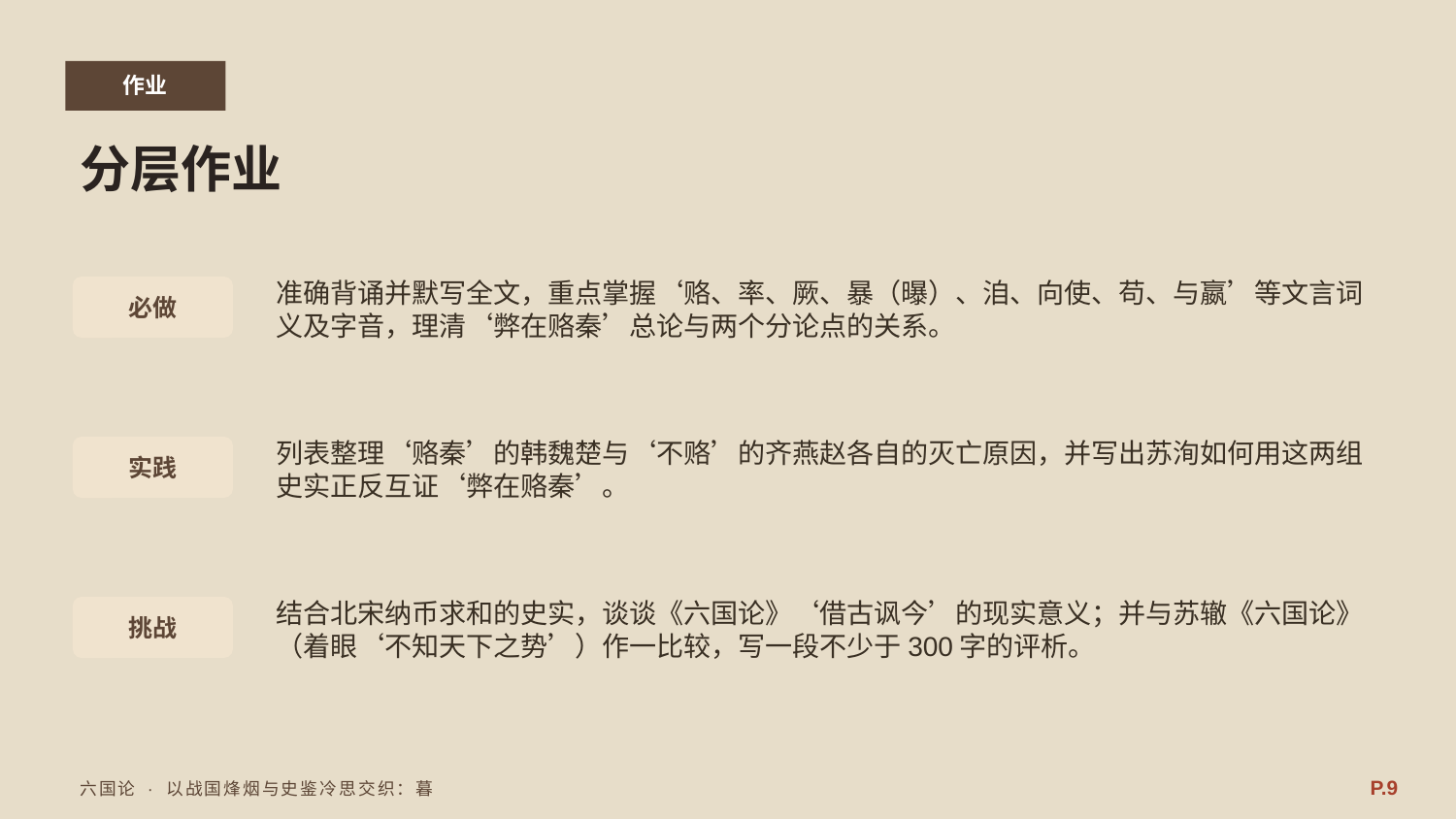

作业

分层作业
准确背诵并默写全文，重点掌握‘赂、率、厥、暴（曝）、洎、向使、苟、与嬴’等文言词义及字音，理清‘弊在赂秦’总论与两个分论点的关系。
必做

列表整理‘赂秦’的韩魏楚与‘不赂’的齐燕赵各自的灭亡原因，并写出苏洵如何用这两组史实正反互证‘弊在赂秦’。
实践

结合北宋纳币求和的史实，谈谈《六国论》‘借古讽今’的现实意义；并与苏辙《六国论》（着眼‘不知天下之势’）作一比较，写一段不少于300字的评析。
挑战

P.9
六国论 · 以战国烽烟与史鉴冷思交织：暮